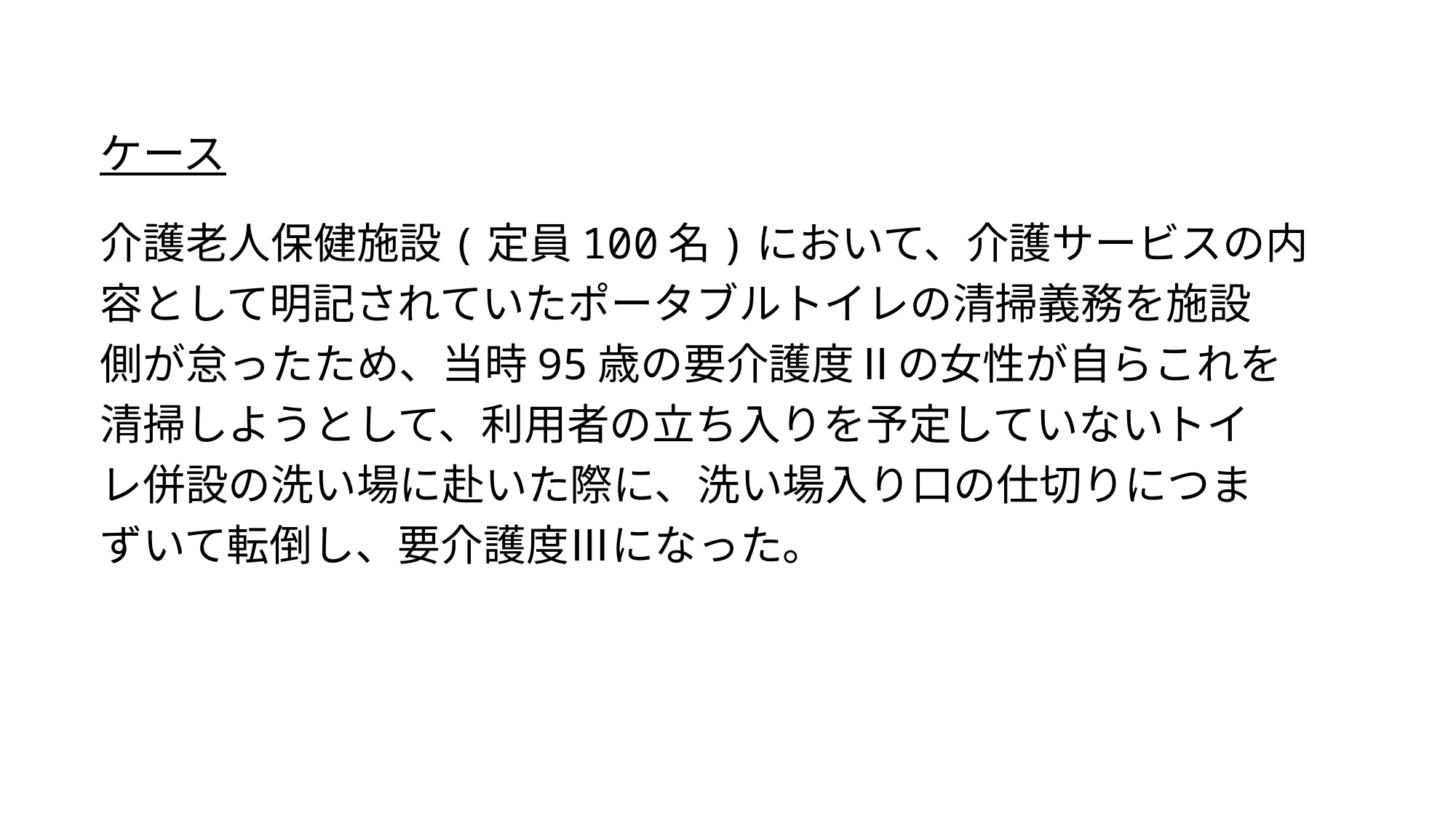

ケース

介護老人保健施設(定員100名)において、介護サービスの内
容として明記されていたポータブルトイレの清掃義務を施設
側が怠ったため、当時95歳の要介護度Ⅱの女性が自らこれを
清掃しようとして、利用者の立ち入りを予定していないトイ
レ併設の洗い場に赴いた際に、洗い場入り口の仕切りにつま
ずいて転倒し、要介護度Ⅲになった。